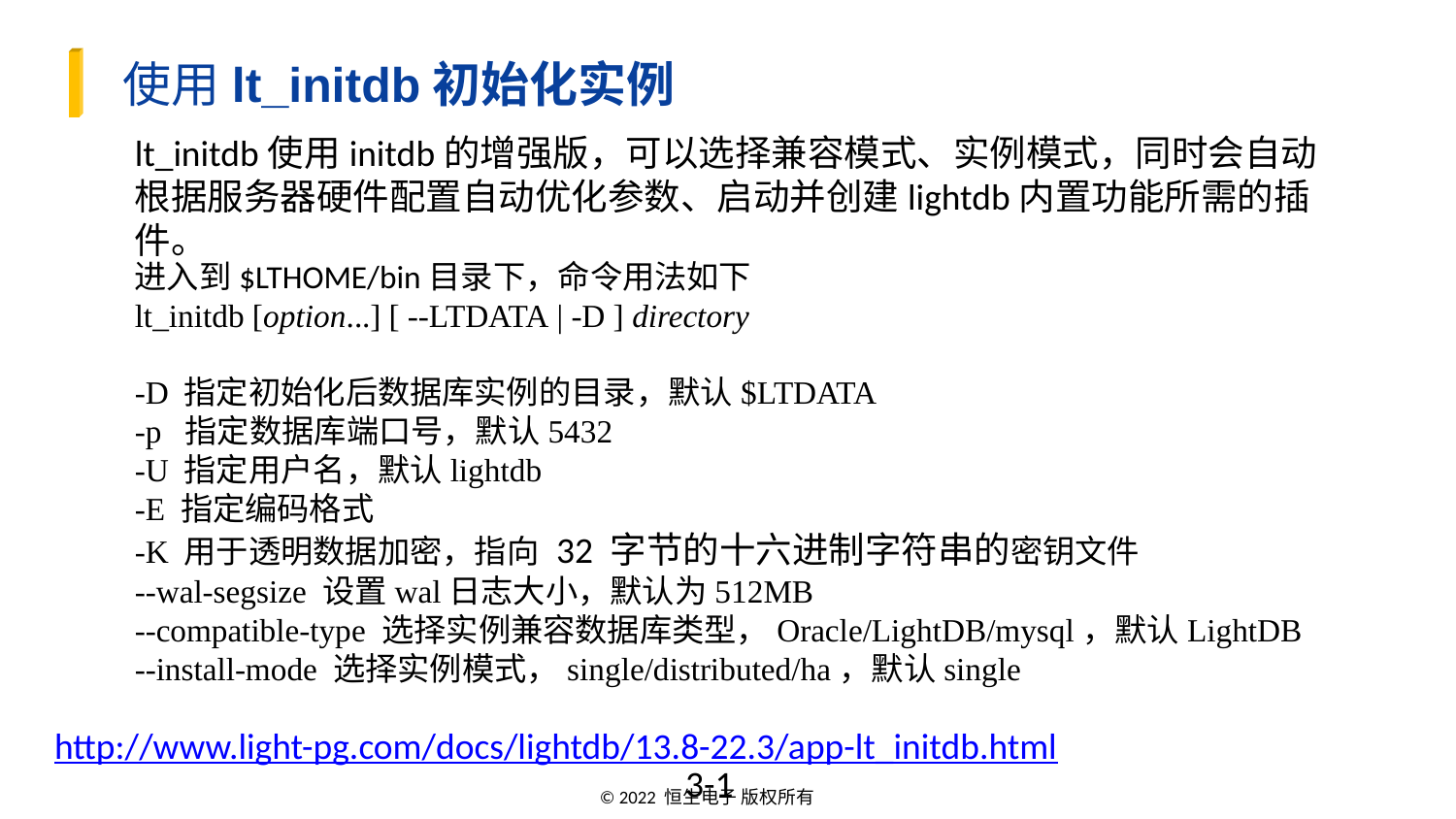

使用lt_initdb初始化实例
lt_initdb使用initdb的增强版，可以选择兼容模式、实例模式，同时会自动根据服务器硬件配置自动优化参数、启动并创建lightdb内置功能所需的插件。
进入到$LTHOME/bin目录下，命令用法如下
lt_initdb [option...] [ --LTDATA | -D ] directory

-D 指定初始化后数据库实例的目录，默认$LTDATA
-p  指定数据库端口号，默认5432
-U 指定用户名，默认lightdb
-E 指定编码格式
-K 用于透明数据加密，指向 32 字节的十六进制字符串的密钥文件
--wal-segsize 设置wal日志大小，默认为512MB
--compatible-type 选择实例兼容数据库类型，Oracle/LightDB/mysql，默认LightDB
--install-mode 选择实例模式，single/distributed/ha，默认single
http://www.light-pg.com/docs/lightdb/13.8-22.3/app-lt_initdb.html
3-1